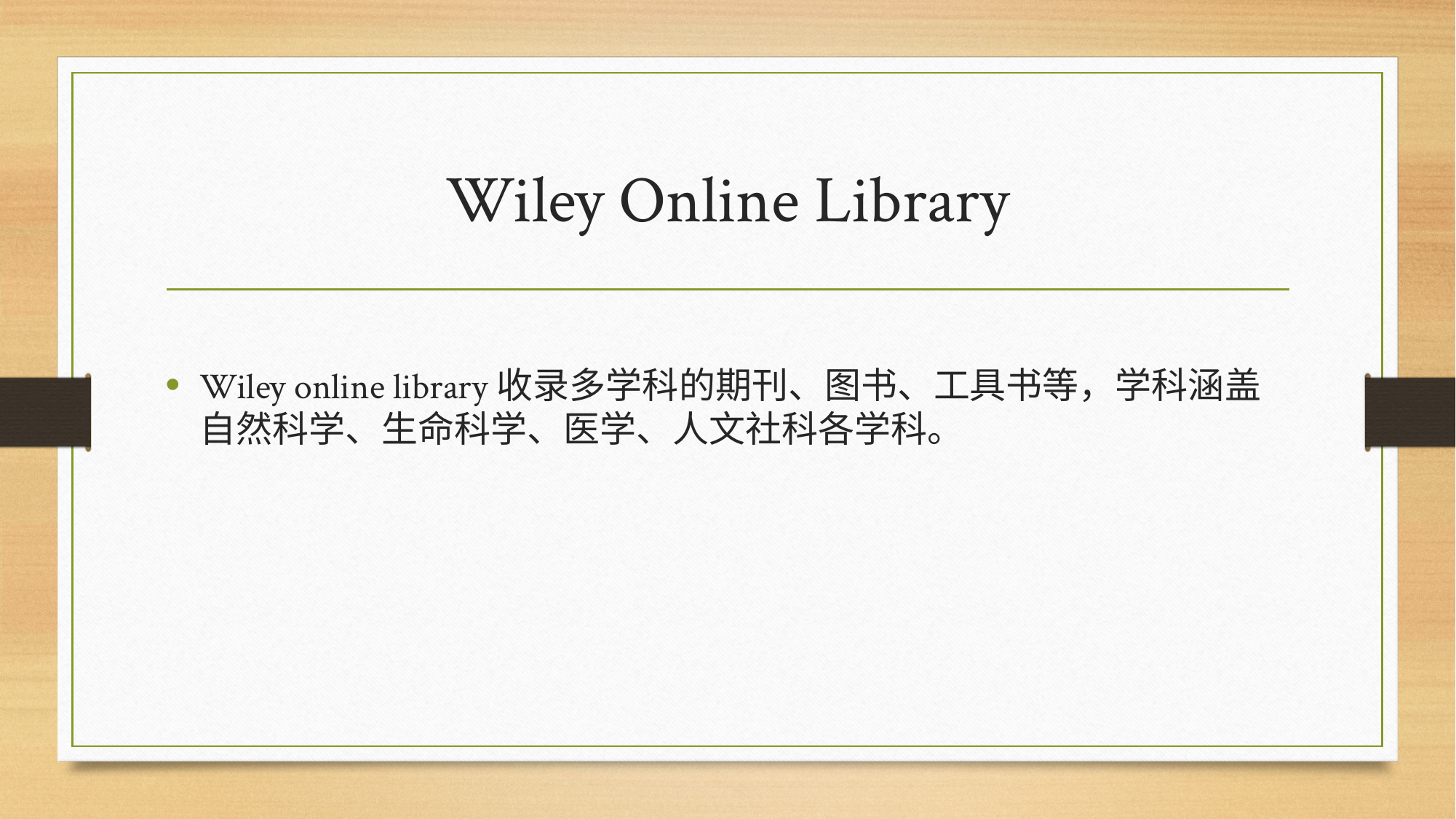

# Wiley Online Library
Wiley online library收录多学科的期刊、图书、工具书等，学科涵盖自然科学、生命科学、医学、人文社科各学科。